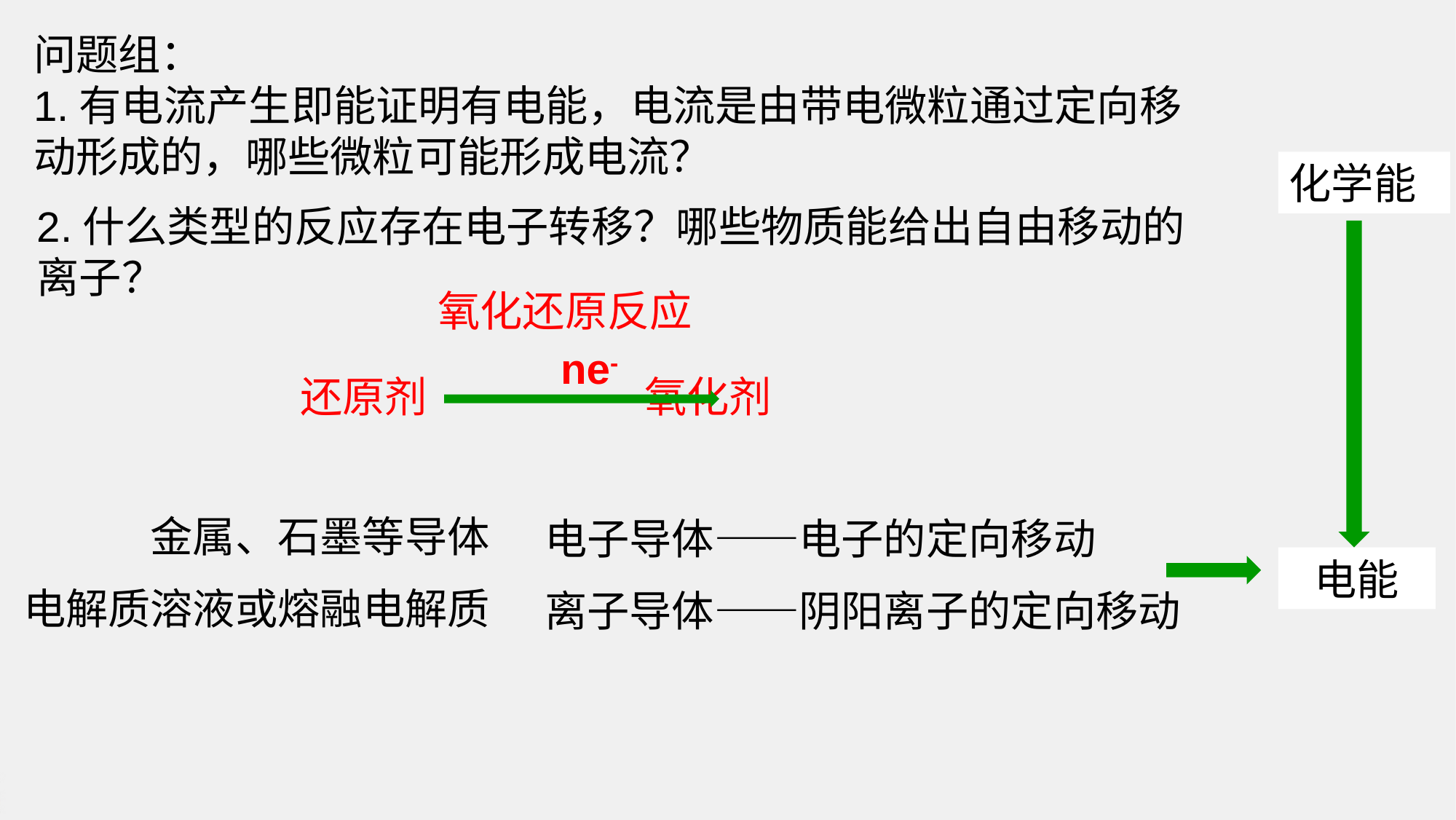

问题组：
1.有电流产生即能证明有电能，电流是由带电微粒通过定向移动形成的，哪些微粒可能形成电流？
化学能

电能
2.什么类型的反应存在电子转移？哪些物质能给出自由移动的离子？
氧化还原反应
ne-
还原剂                       氧化剂

金属、石墨等导体
电解质溶液或熔融电解质
电子导体——电子的定向移动
离子导体——阴阳离子的定向移动